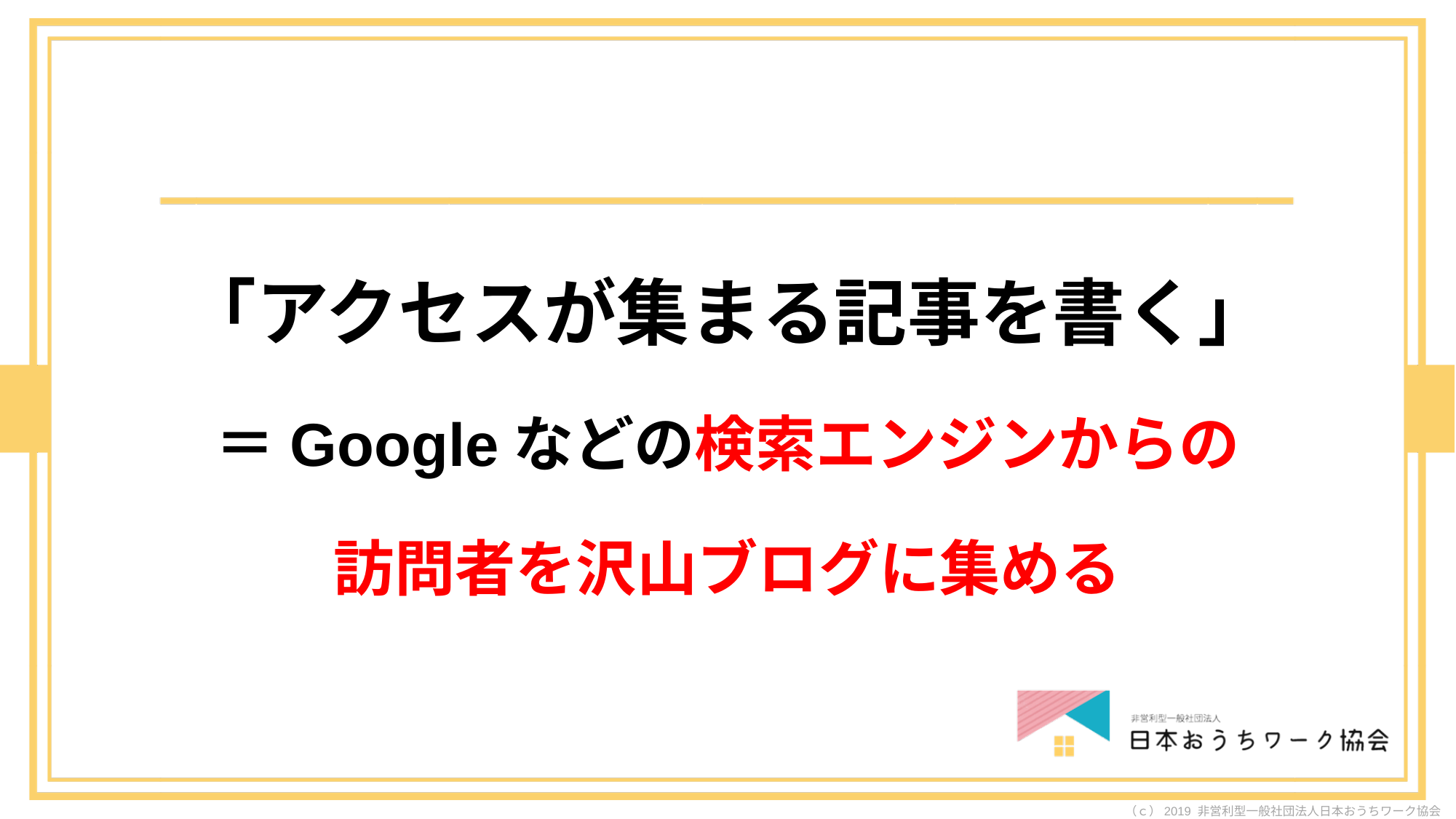

「アクセスが集まる記事を書く」
＝Googleなどの検索エンジンからの
訪問者を沢山ブログに集める